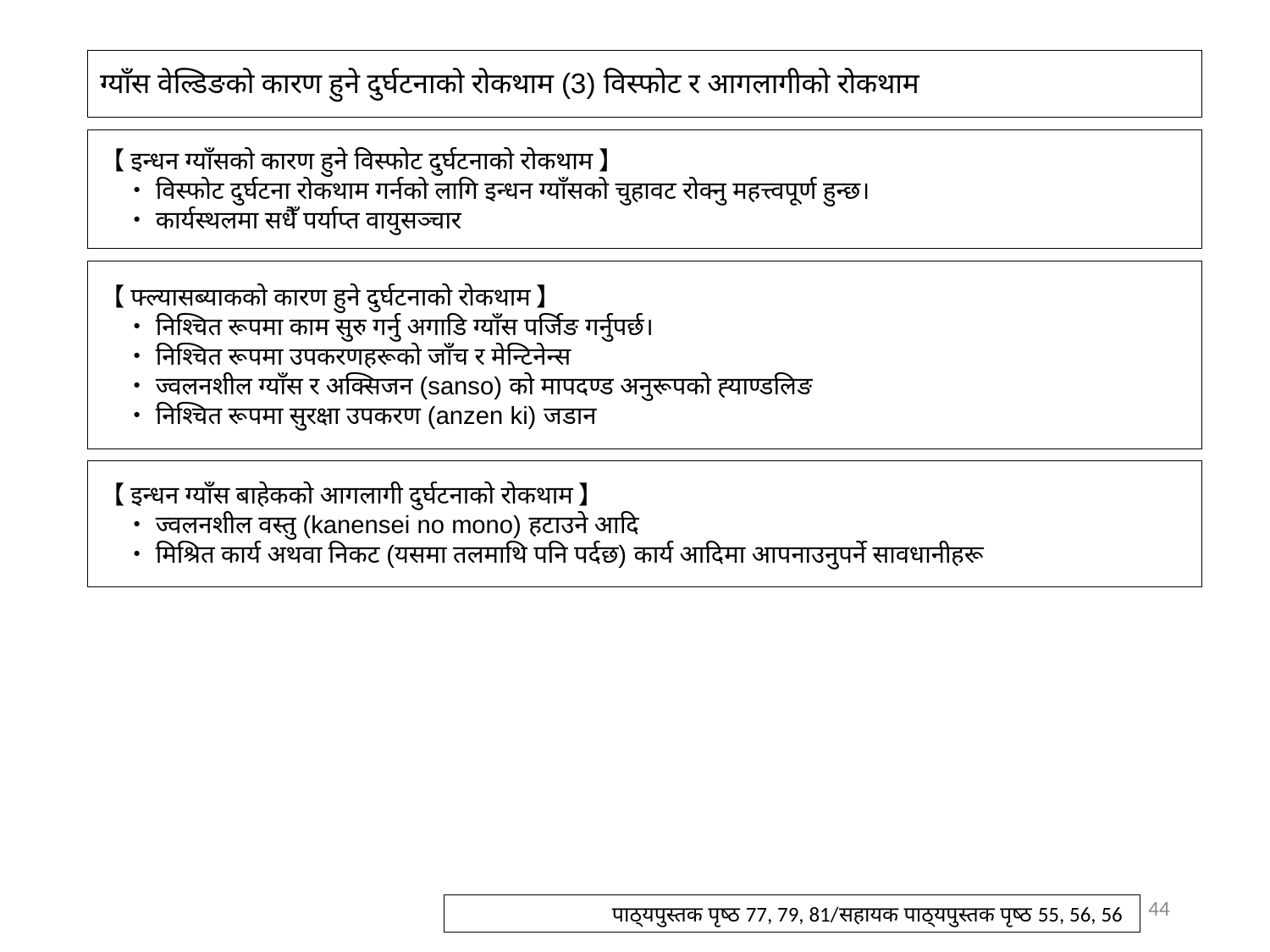

# ग्याँस वेल्डिङको कारण हुने दुर्घटनाको रोकथाम (3) विस्फोट र आगलागीको रोकथाम
【इन्धन ग्याँसको कारण हुने विस्फोट दुर्घटनाको रोकथाम】
・विस्फोट दुर्घटना रोकथाम गर्नको लागि इन्धन ग्याँसको चुहावट रोक्नु महत्त्वपूर्ण हुन्छ।
・कार्यस्थलमा सधैँ पर्याप्त वायुसञ्चार
【फ्ल्यासब्याकको कारण हुने दुर्घटनाको रोकथाम】
・निश्चित रूपमा काम सुरु गर्नु अगाडि ग्याँस पर्जिङ गर्नुपर्छ।
・निश्चित रूपमा उपकरणहरूको जाँच र मेन्टिनेन्स
・ज्वलनशील ग्याँस र अक्सिजन (sanso) को मापदण्ड अनुरूपको ह्याण्डलिङ
・निश्चित रूपमा सुरक्षा उपकरण (anzen ki) जडान
【इन्धन ग्याँस बाहेकको आगलागी दुर्घटनाको रोकथाम】
・ज्वलनशील वस्तु (kanensei no mono) हटाउने आदि
・मिश्रित कार्य अथवा निकट (यसमा तलमाथि पनि पर्दछ) कार्य आदिमा आपनाउनुपर्ने सावधानीहरू
44
पाठ्यपुस्तक पृष्ठ 77, 79, 81/सहायक पाठ्यपुस्तक पृष्ठ 55, 56, 56